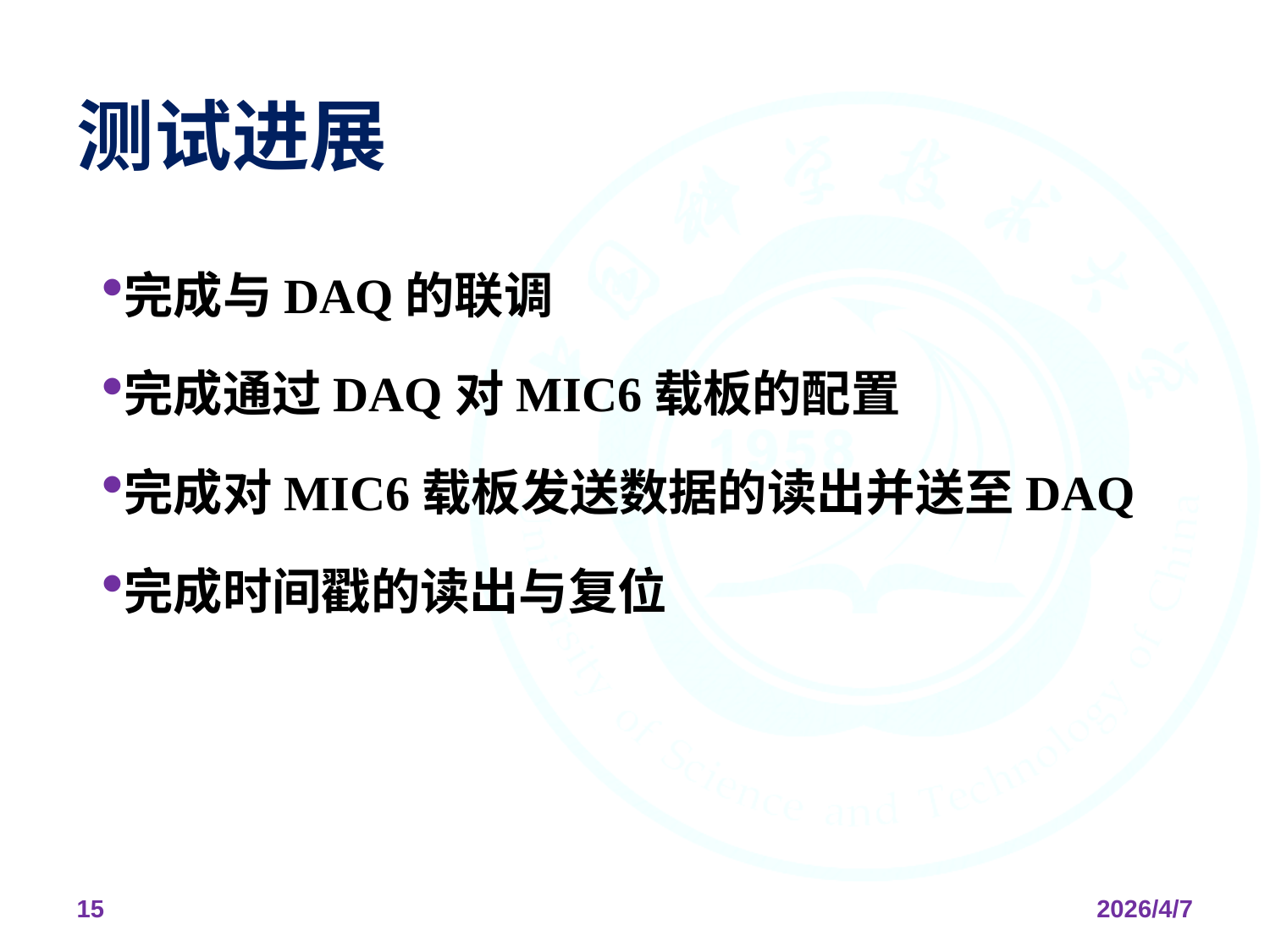

# 测试进展
完成与DAQ的联调
完成通过DAQ对MIC6载板的配置
完成对MIC6载板发送数据的读出并送至DAQ
完成时间戳的读出与复位
15
2026/4/7